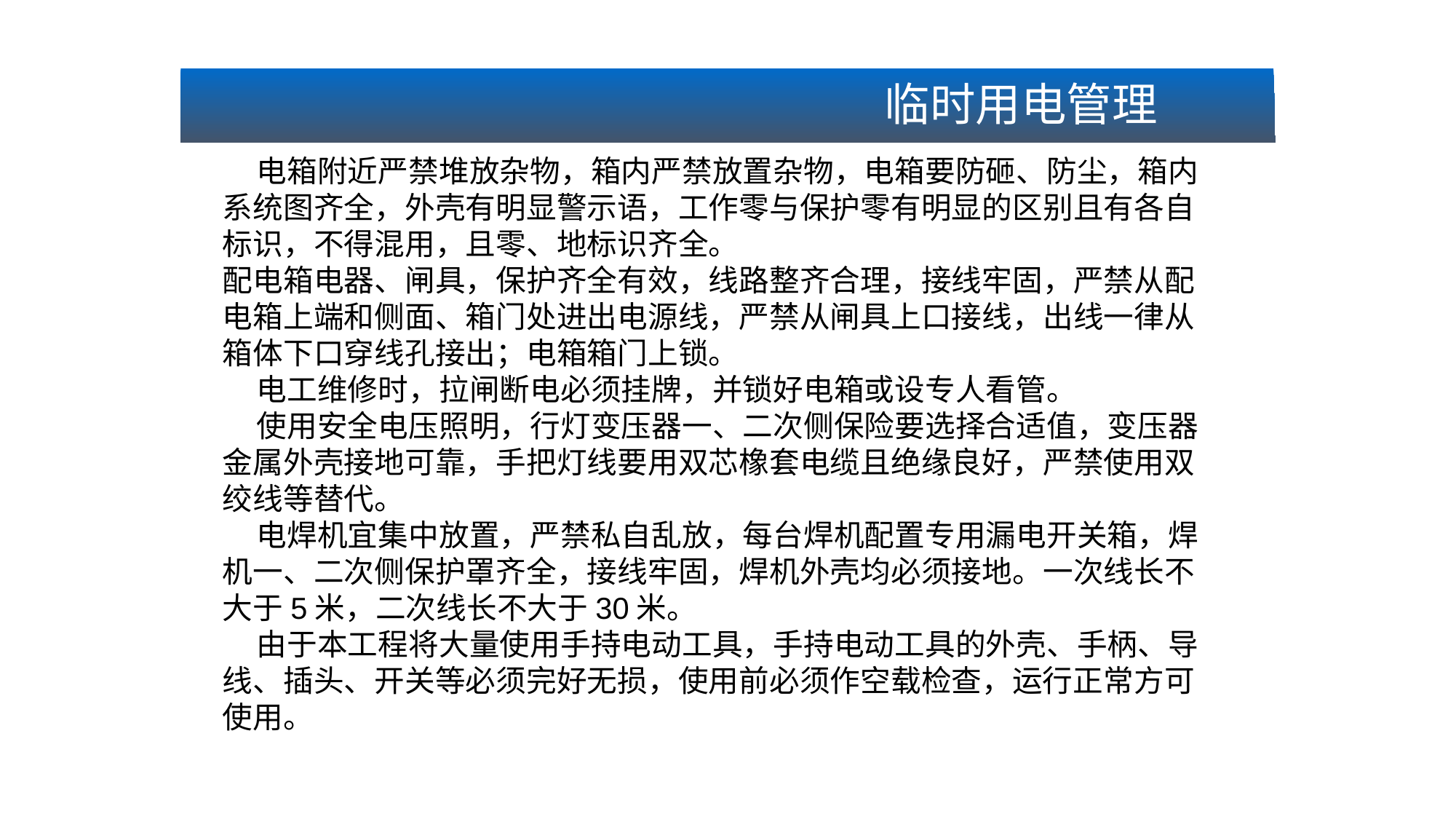

临时用电管理

    电箱附近严禁堆放杂物，箱内严禁放置杂物，电箱要防砸、防尘，箱内系统图齐全，外壳有明显警示语，工作零与保护零有明显的区别且有各自标识，不得混用，且零、地标识齐全。
配电箱电器、闸具，保护齐全有效，线路整齐合理，接线牢固，严禁从配电箱上端和侧面、箱门处进出电源线，严禁从闸具上口接线，出线一律从箱体下口穿线孔接出；电箱箱门上锁。
    电工维修时，拉闸断电必须挂牌，并锁好电箱或设专人看管。
    使用安全电压照明，行灯变压器一、二次侧保险要选择合适值，变压器金属外壳接地可靠，手把灯线要用双芯橡套电缆且绝缘良好，严禁使用双绞线等替代。
    电焊机宜集中放置，严禁私自乱放，每台焊机配置专用漏电开关箱，焊机一、二次侧保护罩齐全，接线牢固，焊机外壳均必须接地。一次线长不大于5米，二次线长不大于30米。
    由于本工程将大量使用手持电动工具，手持电动工具的外壳、手柄、导线、插头、开关等必须完好无损，使用前必须作空载检查，运行正常方可使用。